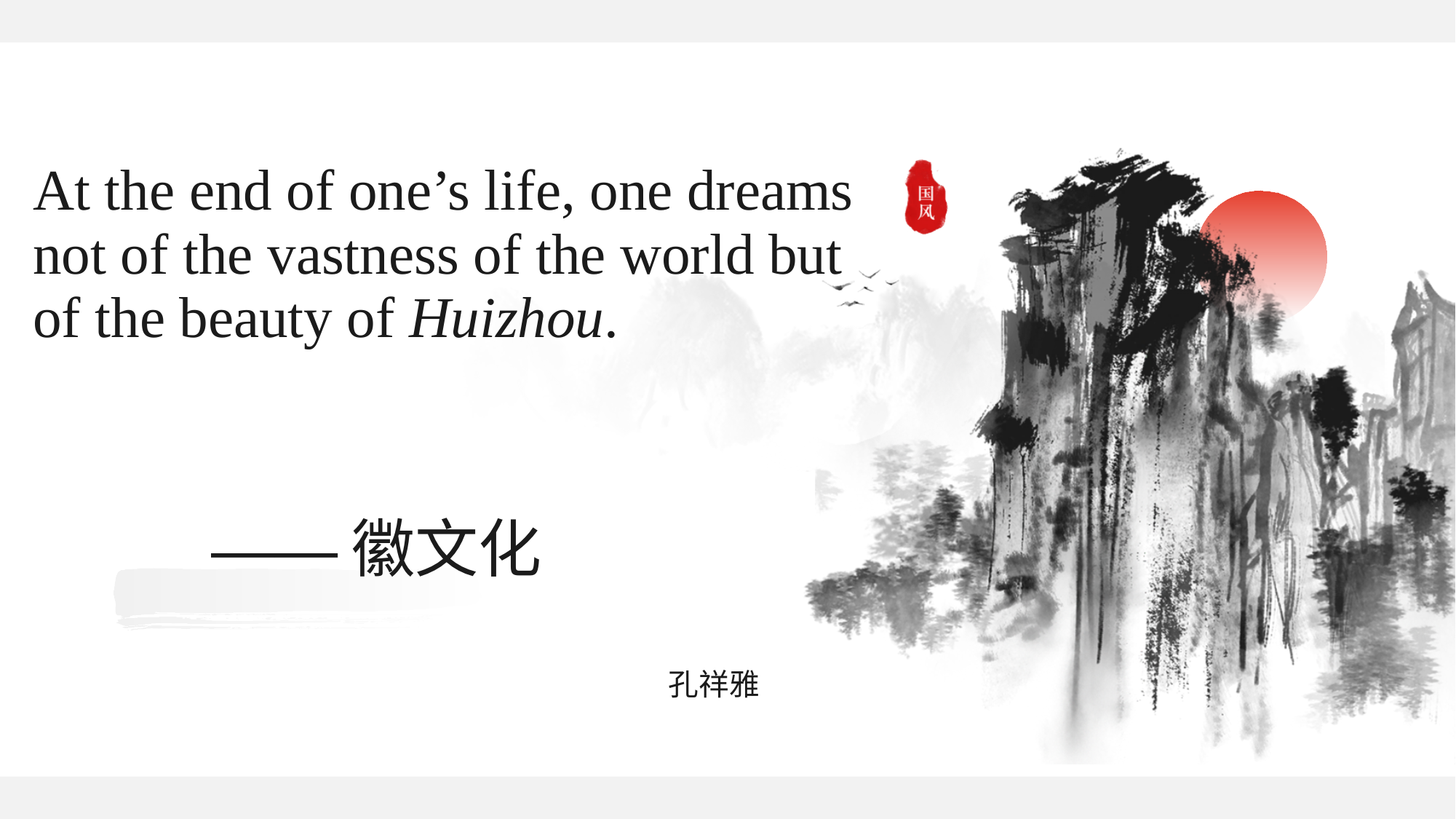

At the end of one’s life, one dreams not of the vastness of the world but of the beauty of Huizhou.
              ——徽文化
孔祥雅